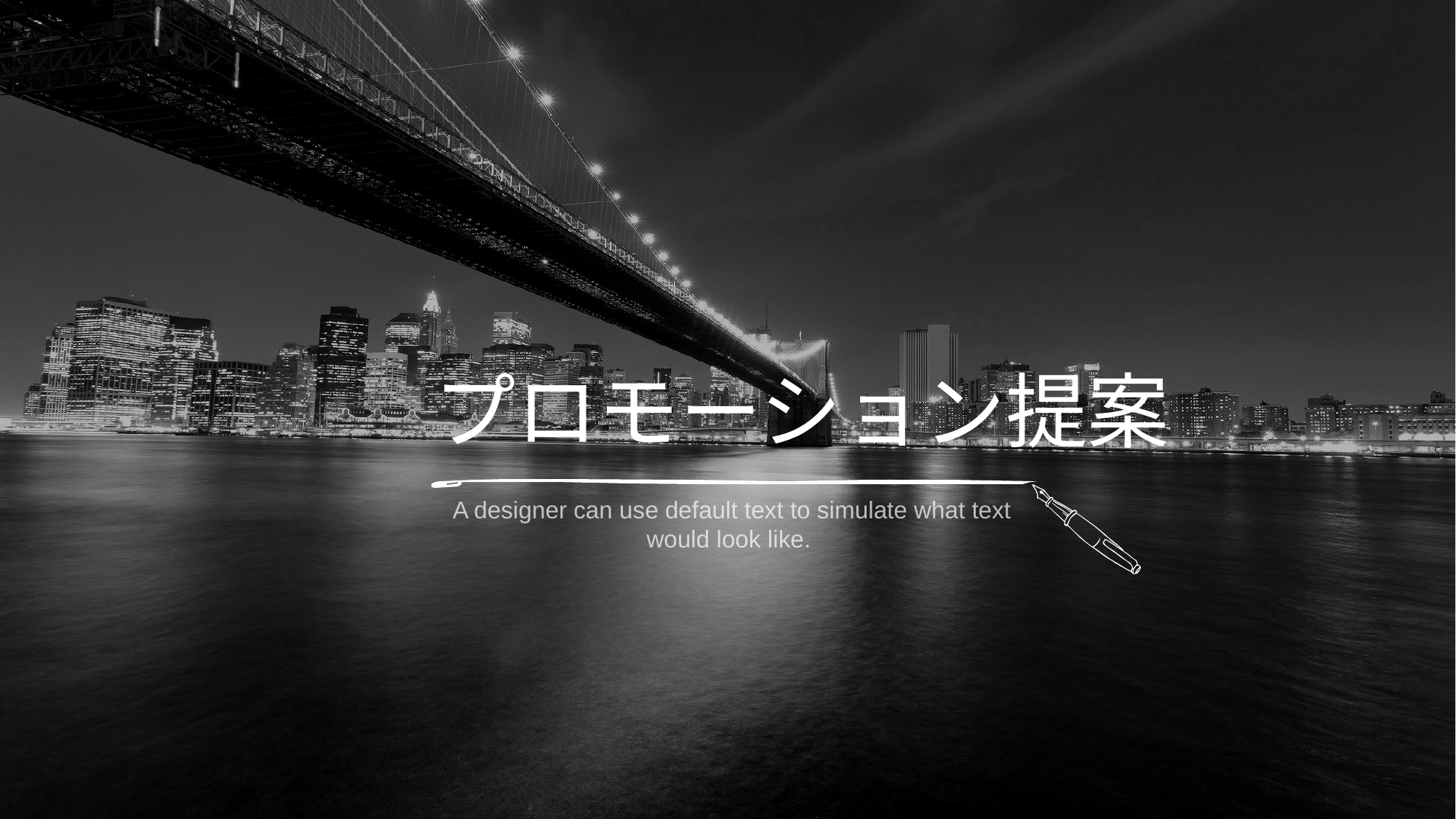

プロモーション提案

A designer can use default text to simulate what text would look like.